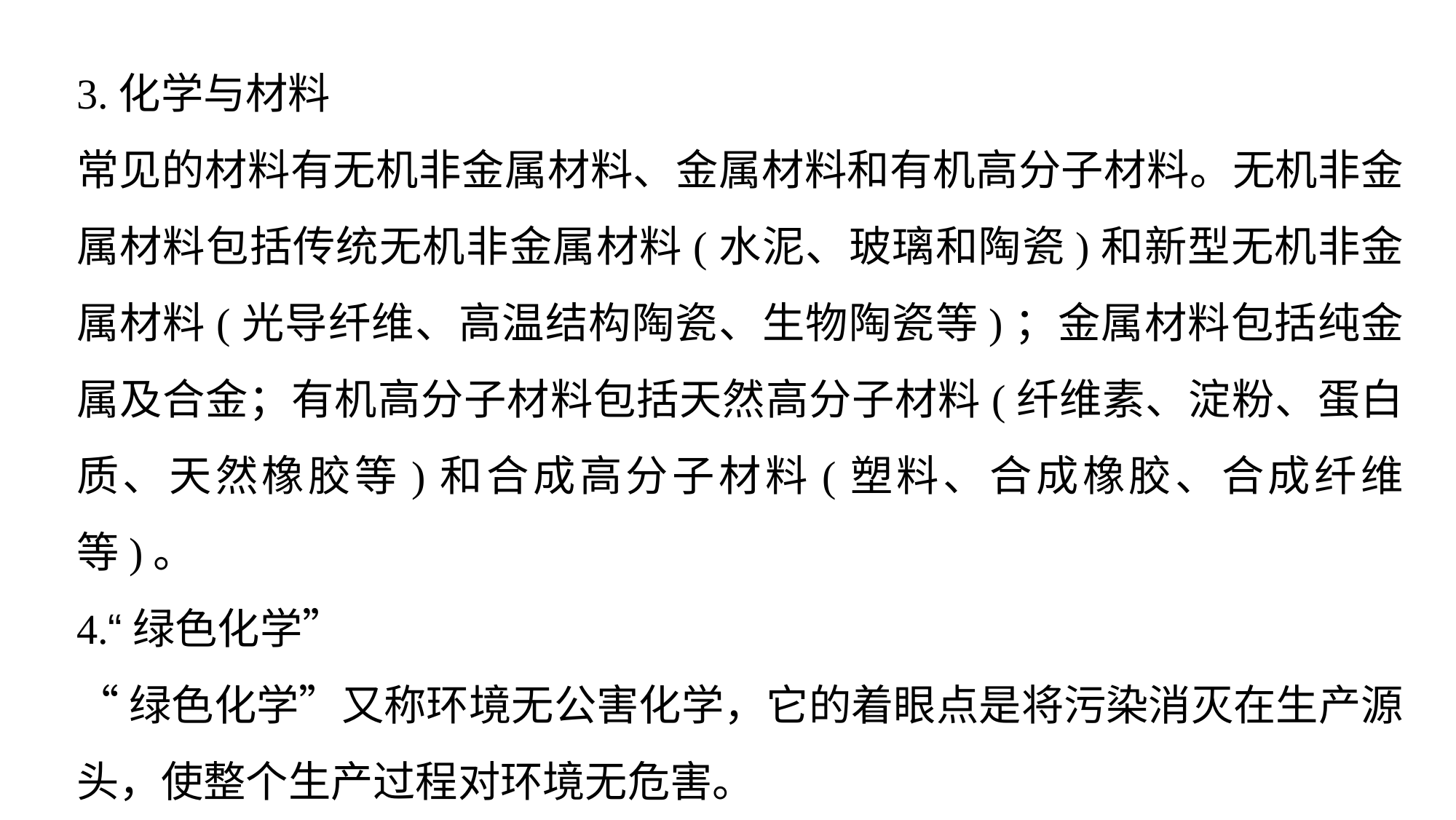

3.化学与材料
常见的材料有无机非金属材料、金属材料和有机高分子材料。无机非金属材料包括传统无机非金属材料(水泥、玻璃和陶瓷)和新型无机非金属材料(光导纤维、高温结构陶瓷、生物陶瓷等)；金属材料包括纯金属及合金；有机高分子材料包括天然高分子材料(纤维素、淀粉、蛋白质、天然橡胶等)和合成高分子材料(塑料、合成橡胶、合成纤维等)。
4.“绿色化学”
“绿色化学”又称环境无公害化学，它的着眼点是将污染消灭在生产源头，使整个生产过程对环境无危害。